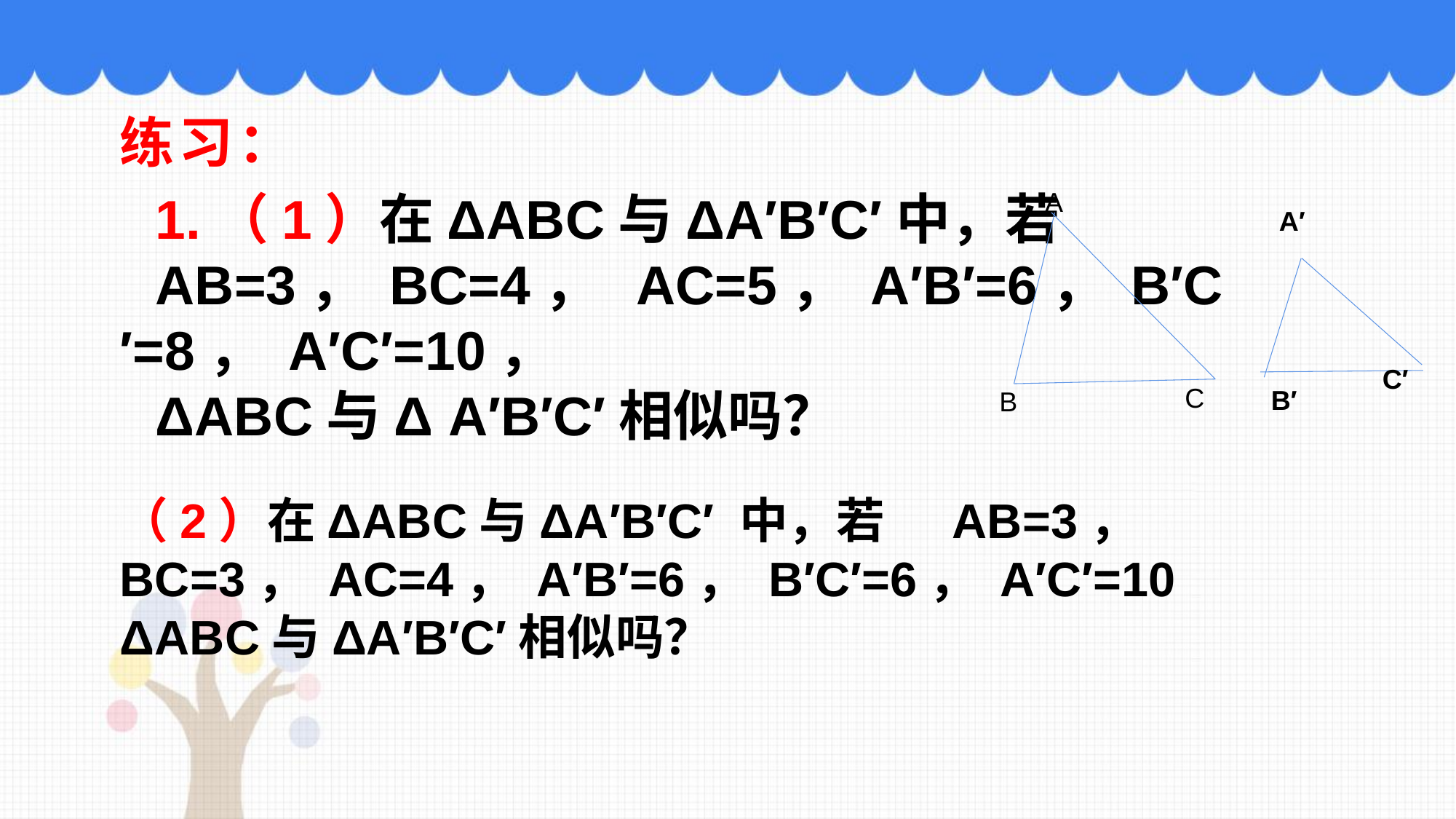

# 练习：
1.（1）在ΔABC与ΔA′B′C′中，若
AB=3， BC=4，  AC=5， A′B′=6， B′C′=8， A′C′=10，
ΔABC与Δ A′B′C′相似吗？

A
 A′
C′
C
B′
B
（2）在ΔABC与ΔA′B′C′ 中，若     AB=3， BC=3， AC=4， A′B′=6， B′C′=6， A′C′=10
ΔABC与ΔA′B′C′相似吗？